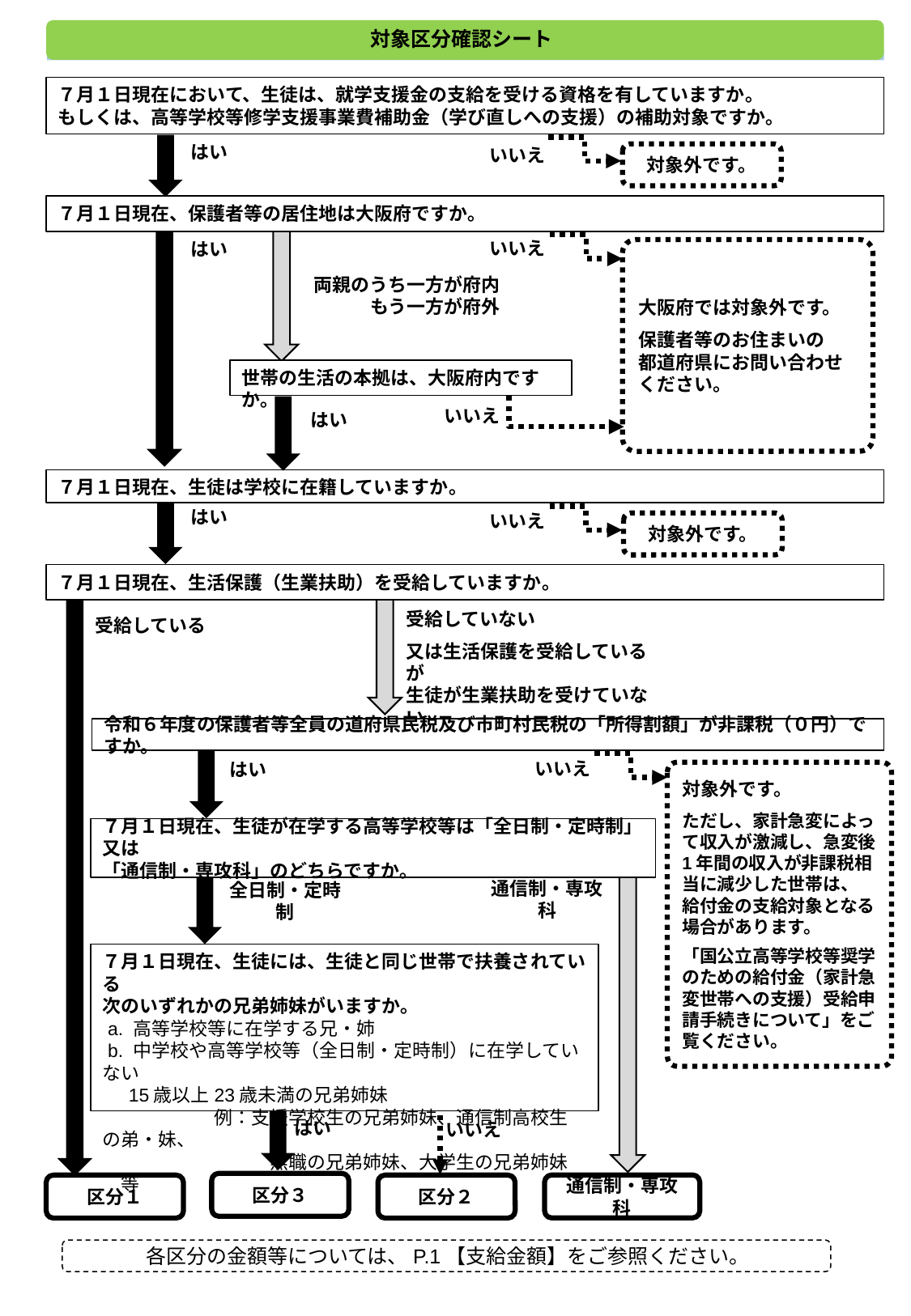

対象区分確認シート
７月１日現在において、生徒は、就学支援金の支給を受ける資格を有していますか｡
もしくは、高等学校等修学支援事業費補助金（学び直しへの支援）の補助対象ですか｡

はい
いいえ
対象外です。
７月１日現在、保護者等の居住地は大阪府ですか｡

はい
いいえ
大阪府では対象外です。

保護者等のお住まいの
都道府県にお問い合わせ
ください。
両親のうち一方が府内
もう一方が府外
世帯の生活の本拠は、大阪府内ですか｡

いいえ
はい
７月１日現在、生徒は学校に在籍していますか｡

はい
いいえ
対象外です。
７月１日現在、生活保護（生業扶助）を受給していますか｡

受給していない

又は生活保護を受給しているが
生徒が生業扶助を受けていない
受給している
令和６年度の保護者等全員の道府県民税及び市町村民税の「所得割額」が非課税（０円）ですか。

はい
いいえ
対象外です。

ただし、家計急変によって収入が激減し、急変後
1年間の収入が非課税相当に減少した世帯は、
給付金の支給対象となる
場合があります。

「国公立高等学校等奨学
のための給付金（家計急
変世帯への支援）受給申
請手続きについて」をご覧ください。
７月１日現在、生徒が在学する高等学校等は「全日制・定時制」又は
「通信制・専攻科」のどちらですか｡

通信制・専攻科

全日制・定時制
７月１日現在、生徒には、生徒と同じ世帯で扶養されている
次のいずれかの兄弟姉妹がいますか｡
 a. 高等学校等に在学する兄・姉
 b. 中学校や高等学校等（全日制・定時制）に在学していない
     15歳以上23歳未満の兄弟姉妹
　　　　　　例：支援学校生の兄弟姉妹、通信制高校生の弟・妹、
　　　　　　　　　無職の兄弟姉妹、大学生の兄弟姉妹　等

はい
いいえ
区分３
通信制・専攻科
区分１
区分２
各区分の金額等については、P.1【支給金額】をご参照ください。